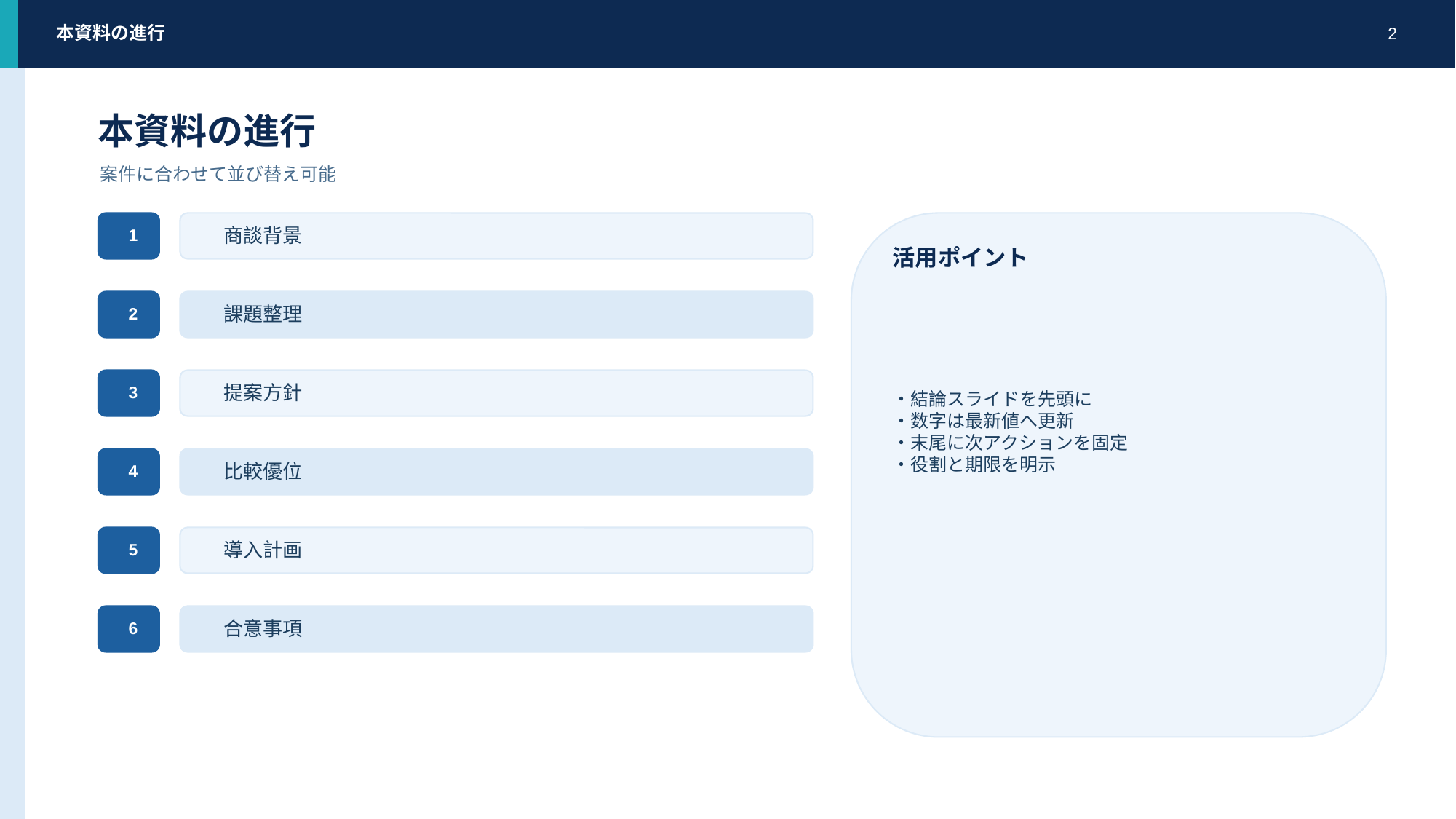

本資料の進行
2

本資料の進行
案件に合わせて並び替え可能

1
商談背景
活用ポイント

・結論スライドを先頭に
・数字は最新値へ更新
・末尾に次アクションを固定
・役割と期限を明示
2
課題整理

3
提案方針

4
比較優位

5
導入計画

6
合意事項